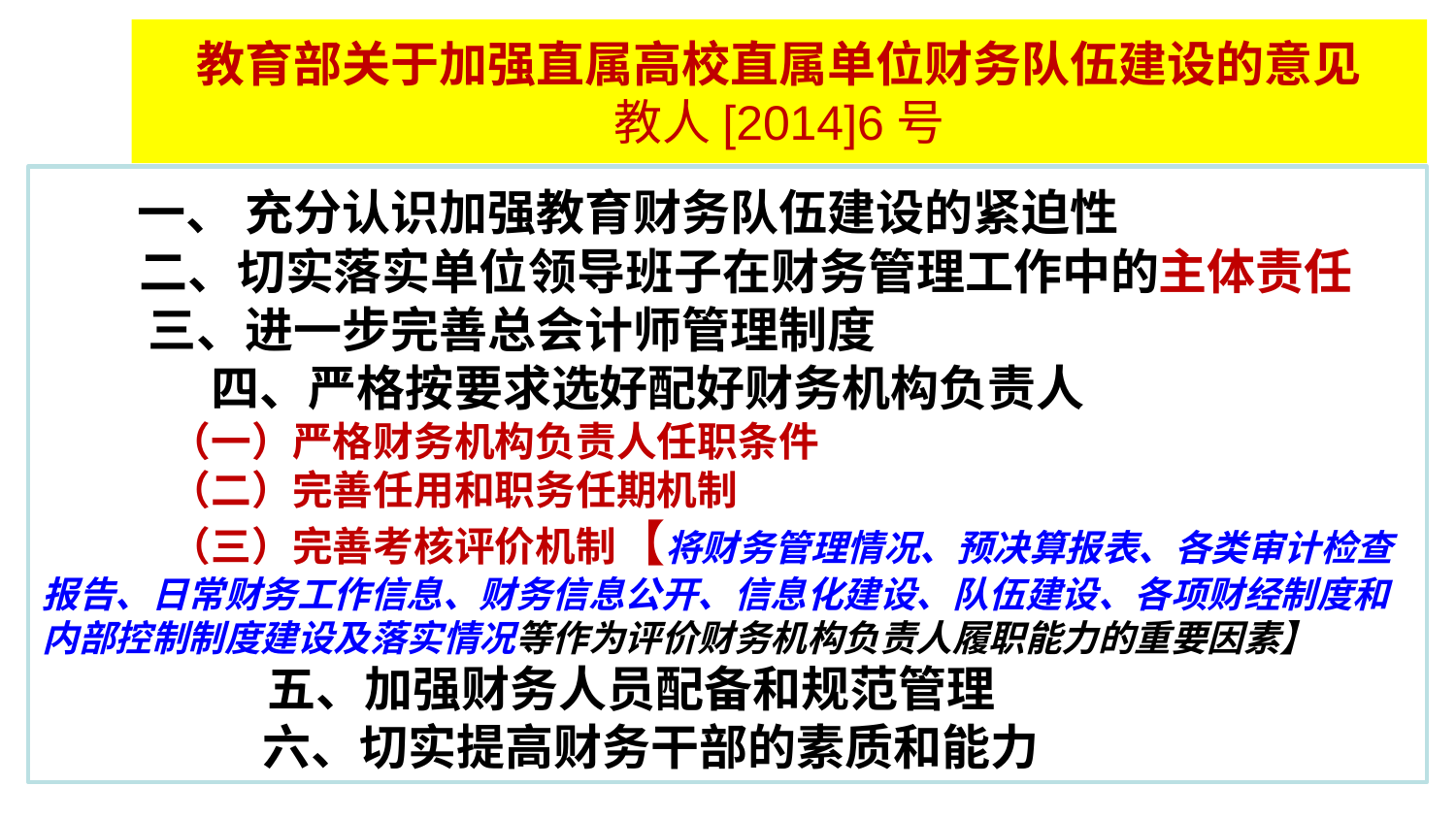

教育部关于加强直属高校直属单位财务队伍建设的意见
教人[2014]6号
　   一、 充分认识加强教育财务队伍建设的紧迫性
　　二、切实落实单位领导班子在财务管理工作中的主体责任
  三、进一步完善总会计师管理制度
　　四、严格按要求选好配好财务机构负责人
（一）严格财务机构负责人任职条件
（二）完善任用和职务任期机制
（三）完善考核评价机制【将财务管理情况、预决算报表、各类审计检查报告、日常财务工作信息、财务信息公开、信息化建设、队伍建设、各项财经制度和内部控制制度建设及落实情况等作为评价财务机构负责人履职能力的重要因素】
　　五、加强财务人员配备和规范管理
　    六、切实提高财务干部的素质和能力